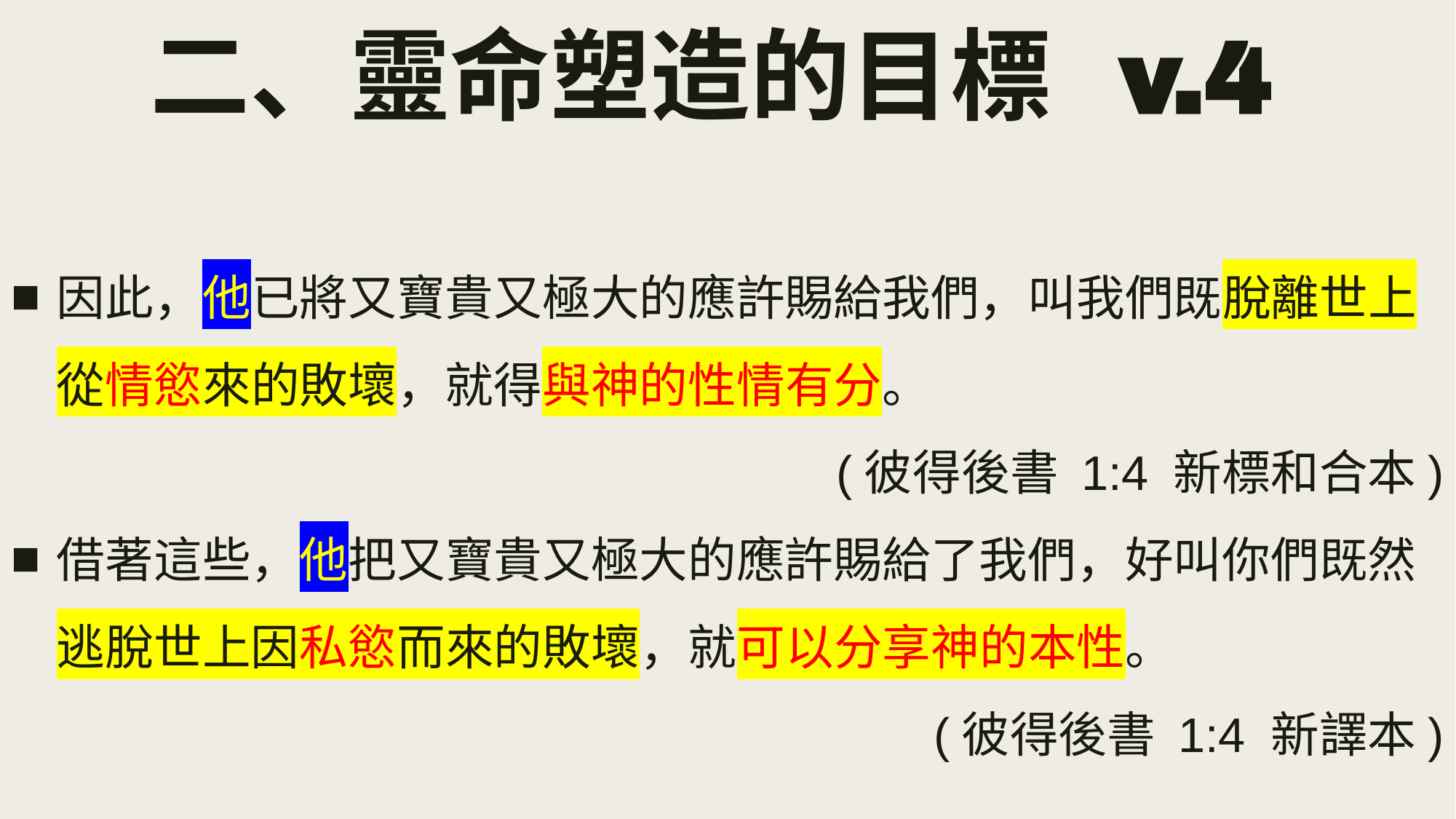

# 二、靈命塑造的目標  v.4
因此，他已將又寶貴又極大的應許賜給我們，叫我們既脫離世上從情慾來的敗壞，就得與神的性情有分。
(彼得後書 1:4 新標和合本)
借著這些，他把又寶貴又極大的應許賜給了我們，好叫你們既然逃脫世上因私慾而來的敗壞，就可以分享神的本性。
(彼得後書 1:4 新譯本)